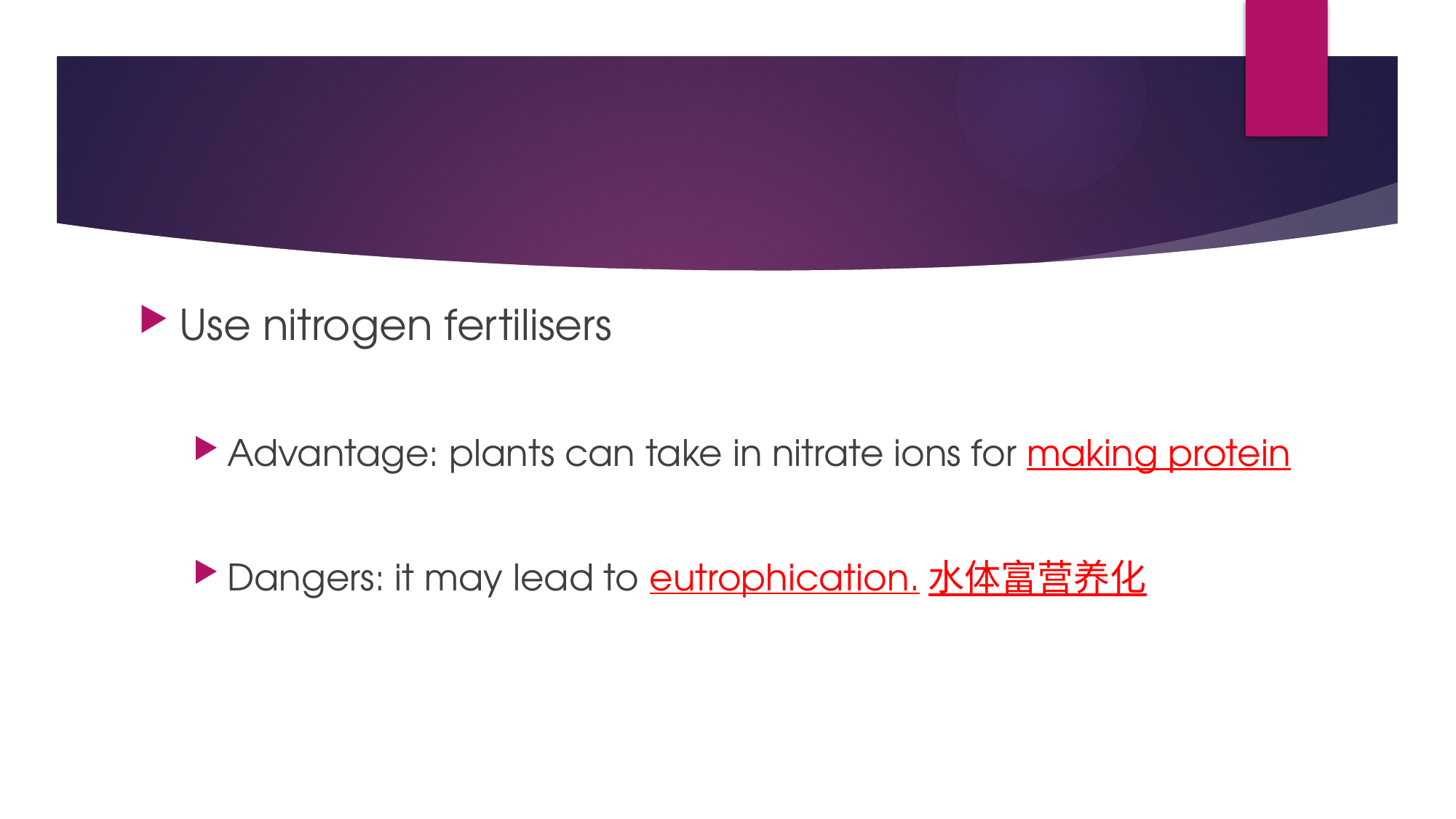

Use nitrogen fertilisers

Advantage: plants can take in nitrate ions for making protein

Dangers: it may lead to eutrophication.水体富营养化